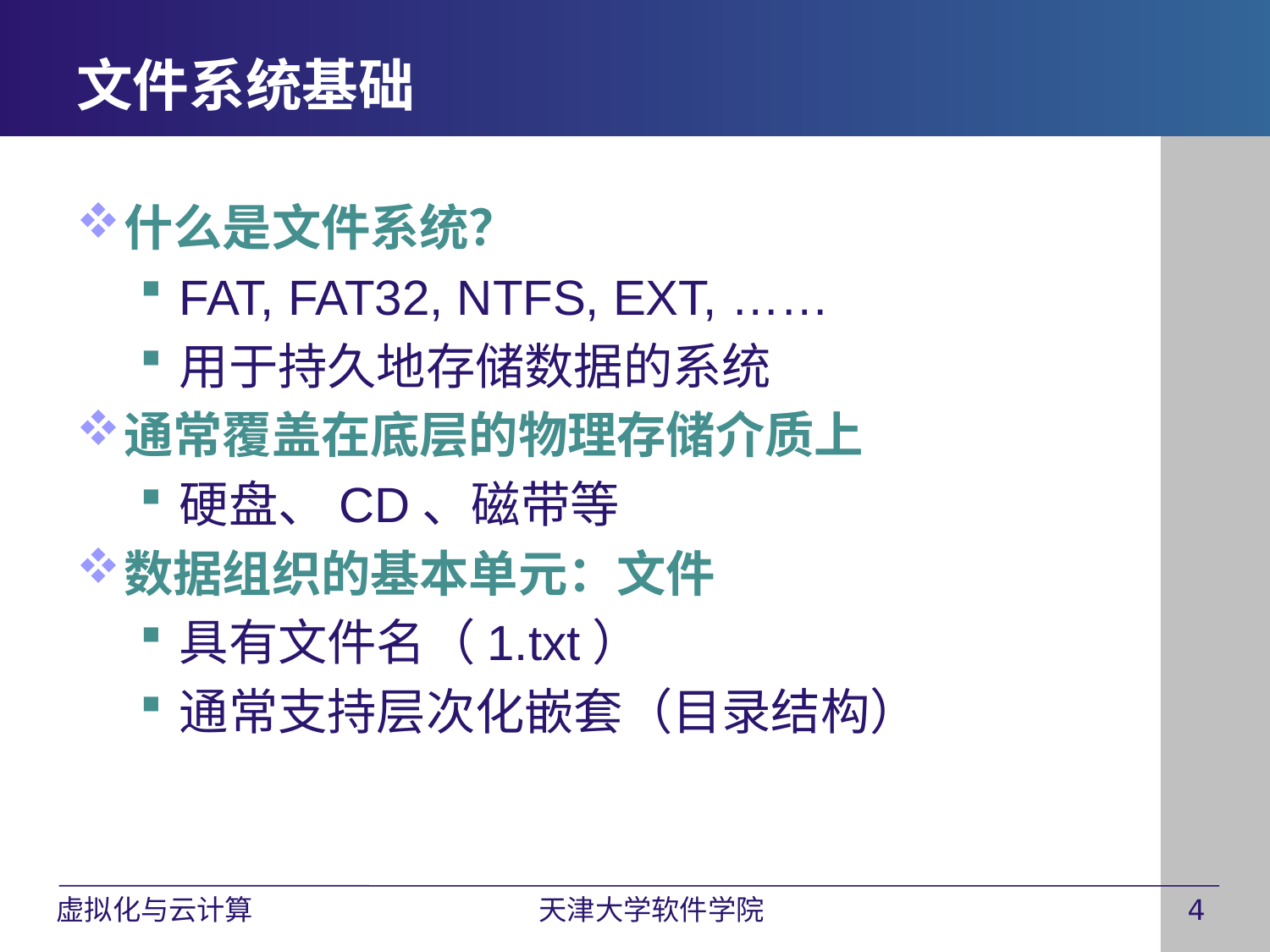

# 文件系统基础
什么是文件系统？
FAT, FAT32, NTFS, EXT, ……
用于持久地存储数据的系统
通常覆盖在底层的物理存储介质上
硬盘、CD、磁带等
数据组织的基本单元：文件
具有文件名（1.txt）
通常支持层次化嵌套（目录结构）